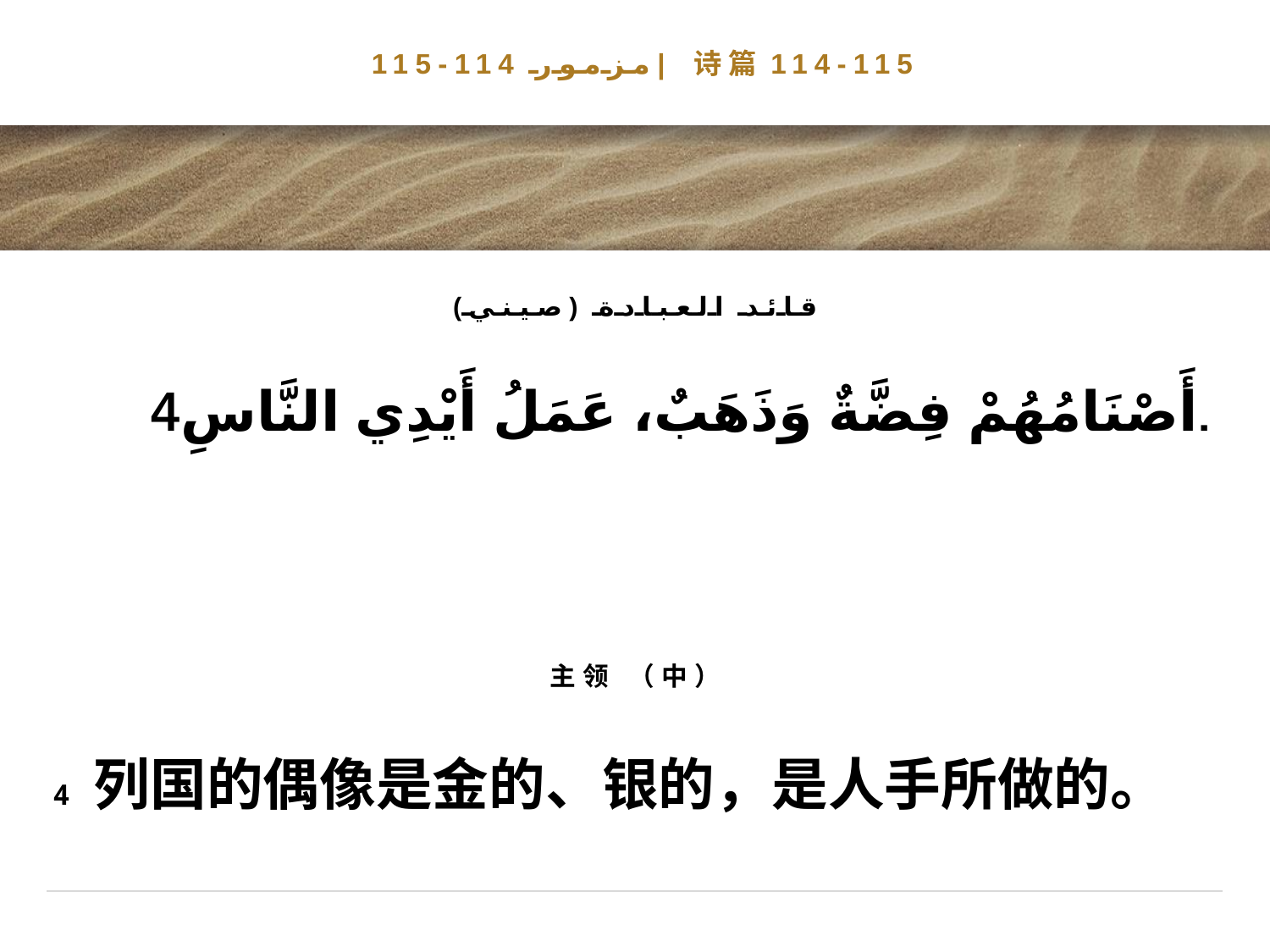

# مزمور 114-115| 诗篇114-115
قائد العبادة (صيني)
 4أَصْنَامُهُمْ فِضَّةٌ وَذَهَبٌ، عَمَلُ أَيْدِي النَّاسِ.
主领 （中）
4 列国的偶像是金的、银的，是人手所做的。